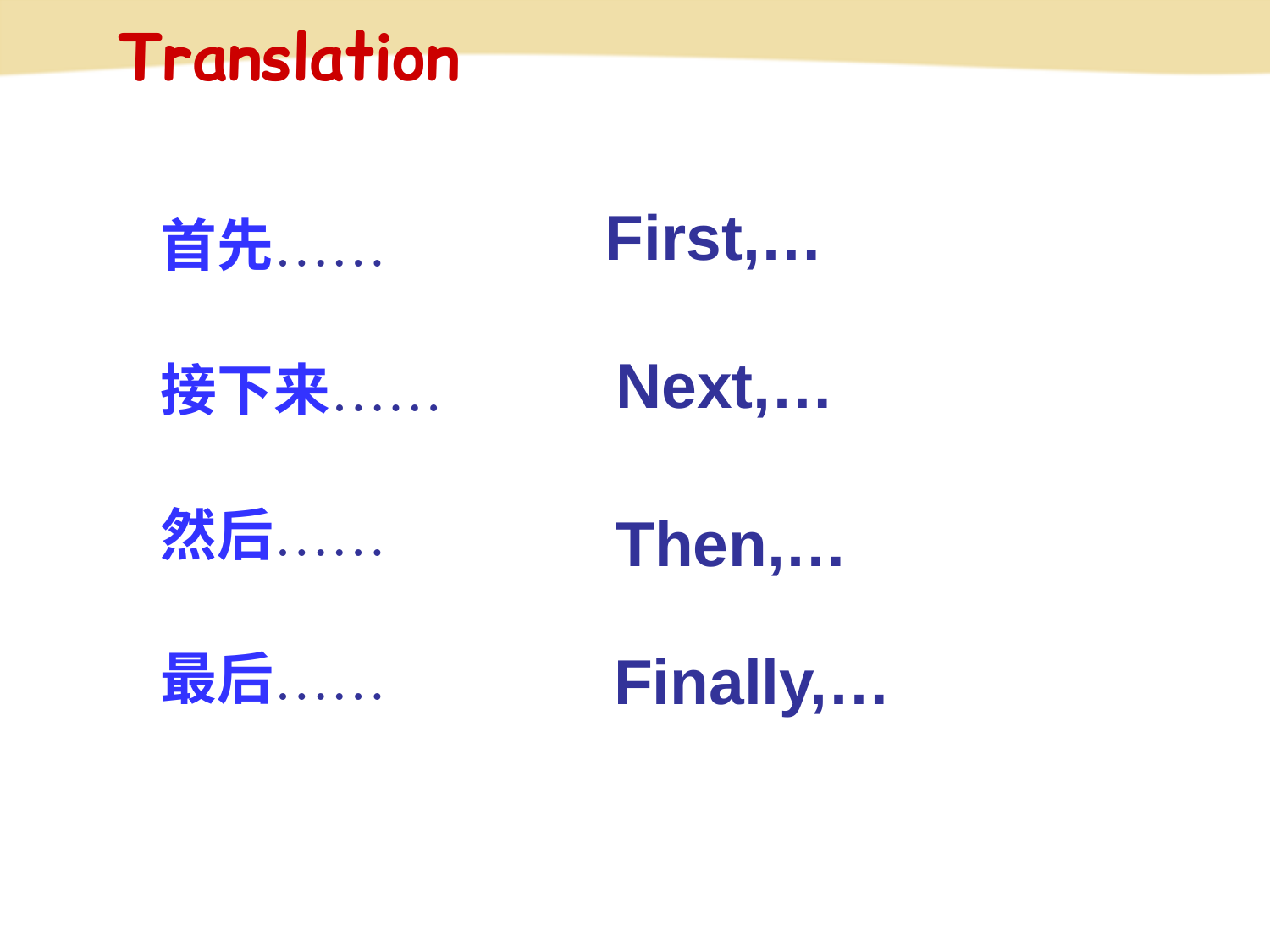

Translation

First,…
首先……

接下来……

然后……

最后……

Next,…
Then,…
 Finally,…